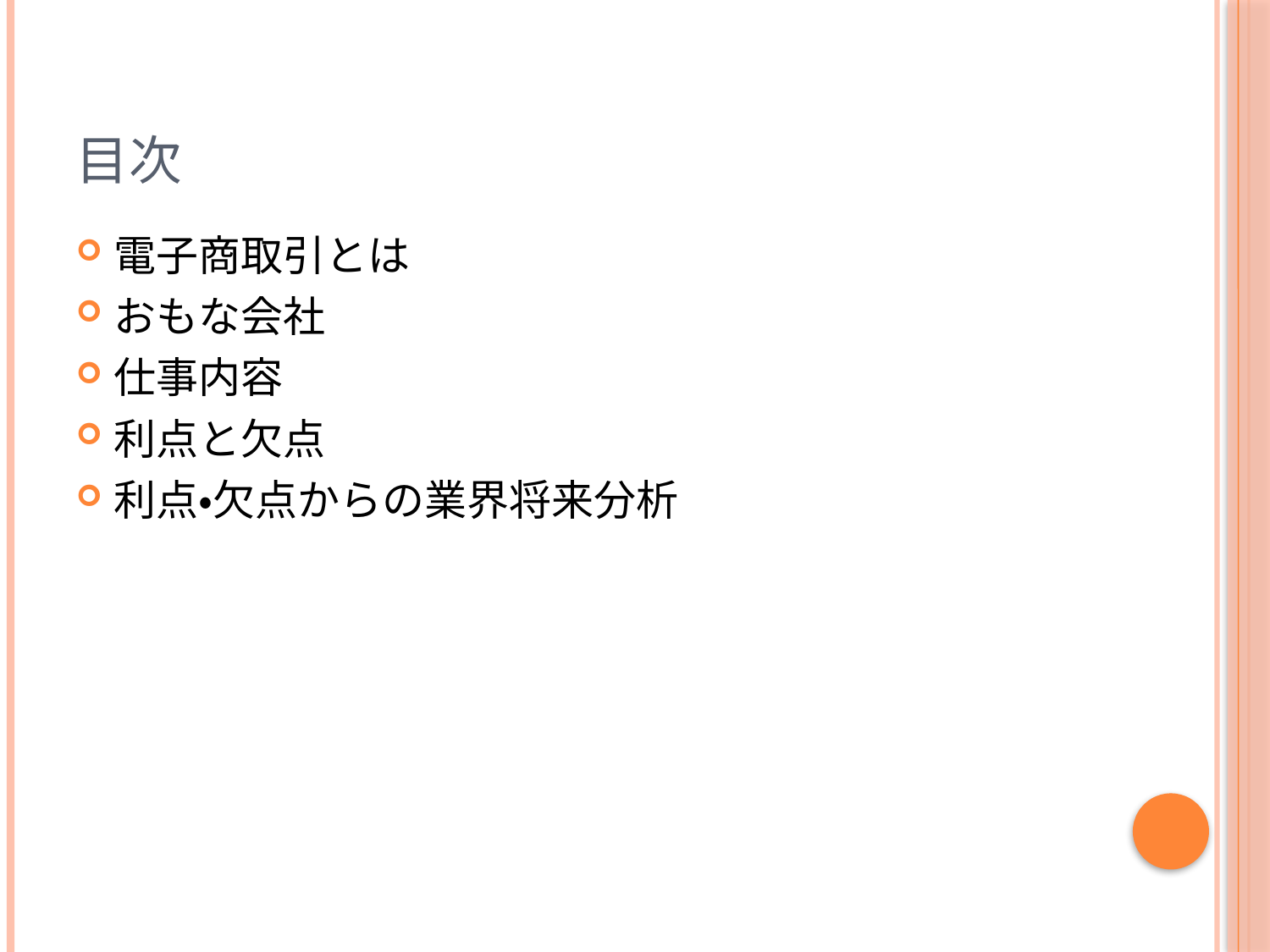

# 目次
電子商取引とは
おもな会社
仕事内容
利点と欠点
利点・欠点からの業界将来分析